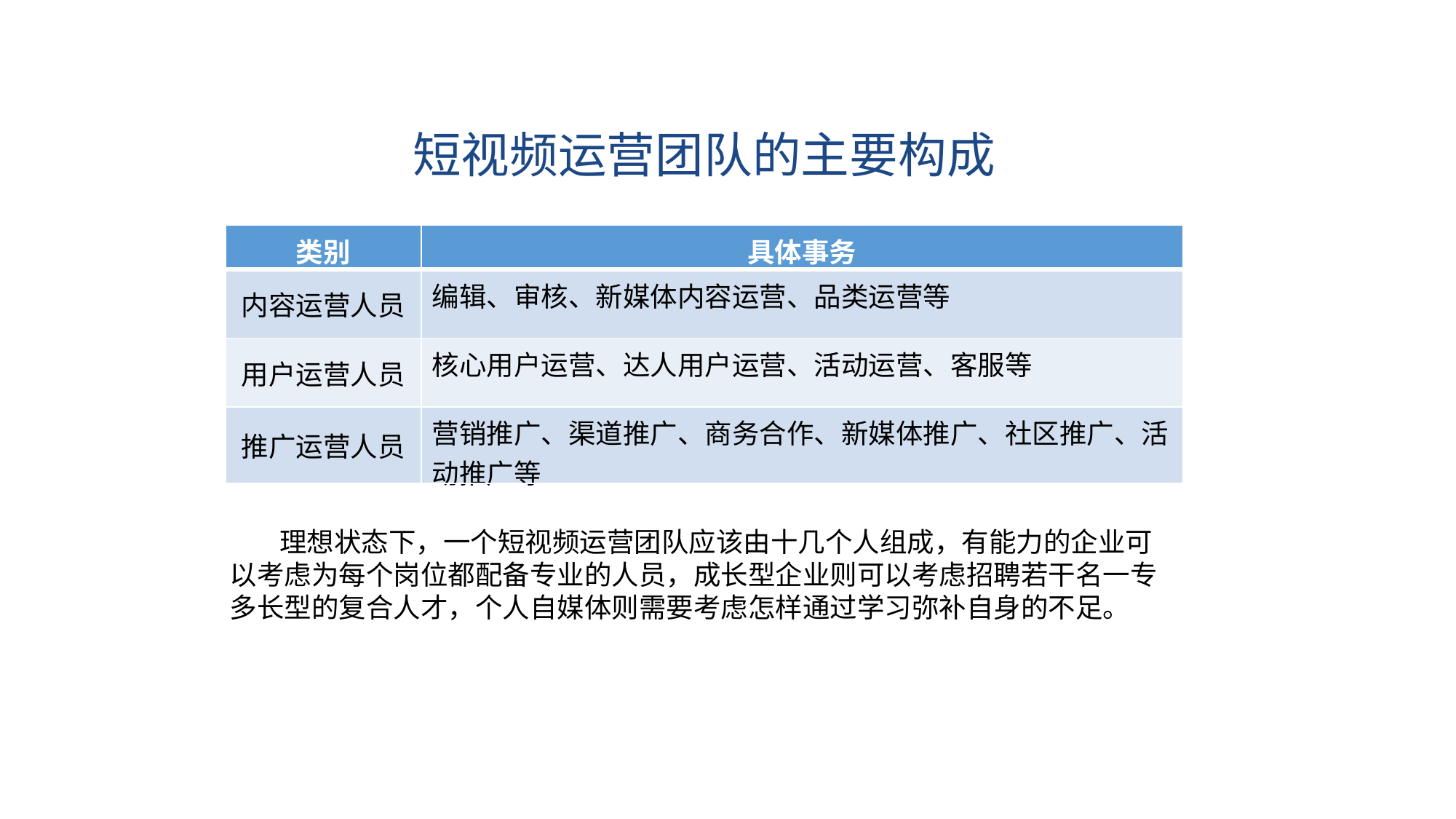

短视频运营团队的主要构成
| 类别 | 具体事务 |
| --- | --- |
| 内容运营人员 | 编辑、审核、新媒体内容运营、品类运营等 |
| 用户运营人员 | 核心用户运营、达人用户运营、活动运营、客服等 |
| 推广运营人员 | 营销推广、渠道推广、商务合作、新媒体推广、社区推广、活动推广等 |
       理想状态下，一个短视频运营团队应该由十几个人组成，有能力的企业可以考虑为每个岗位都配备专业的人员，成长型企业则可以考虑招聘若干名一专多长型的复合人才，个人自媒体则需要考虑怎样通过学习弥补自身的不足。